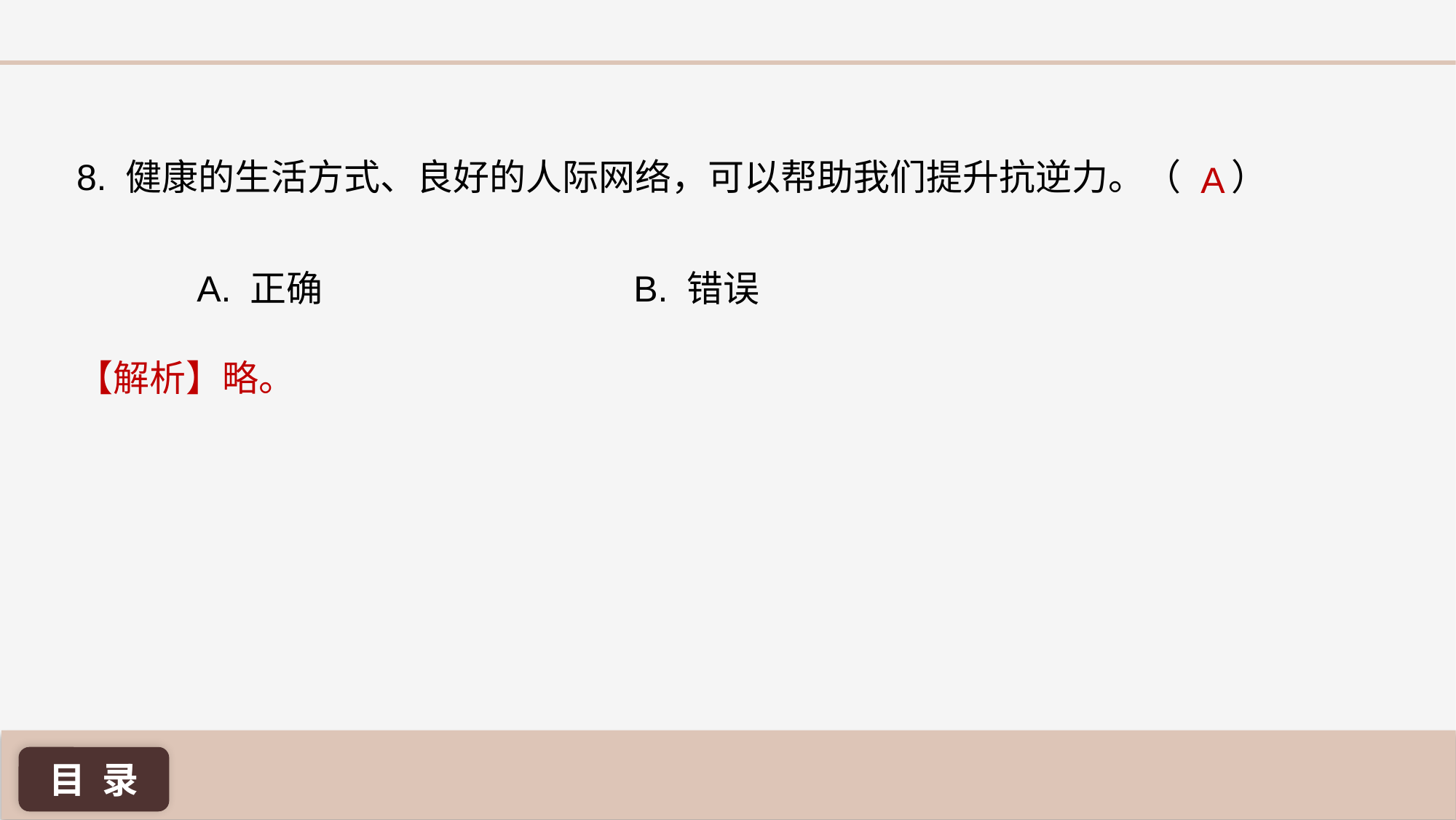

A
8. 健康的生活方式、良好的人际网络，可以帮助我们提升抗逆力。（	 ）
A. 正确 			B. 错误
【解析】略。